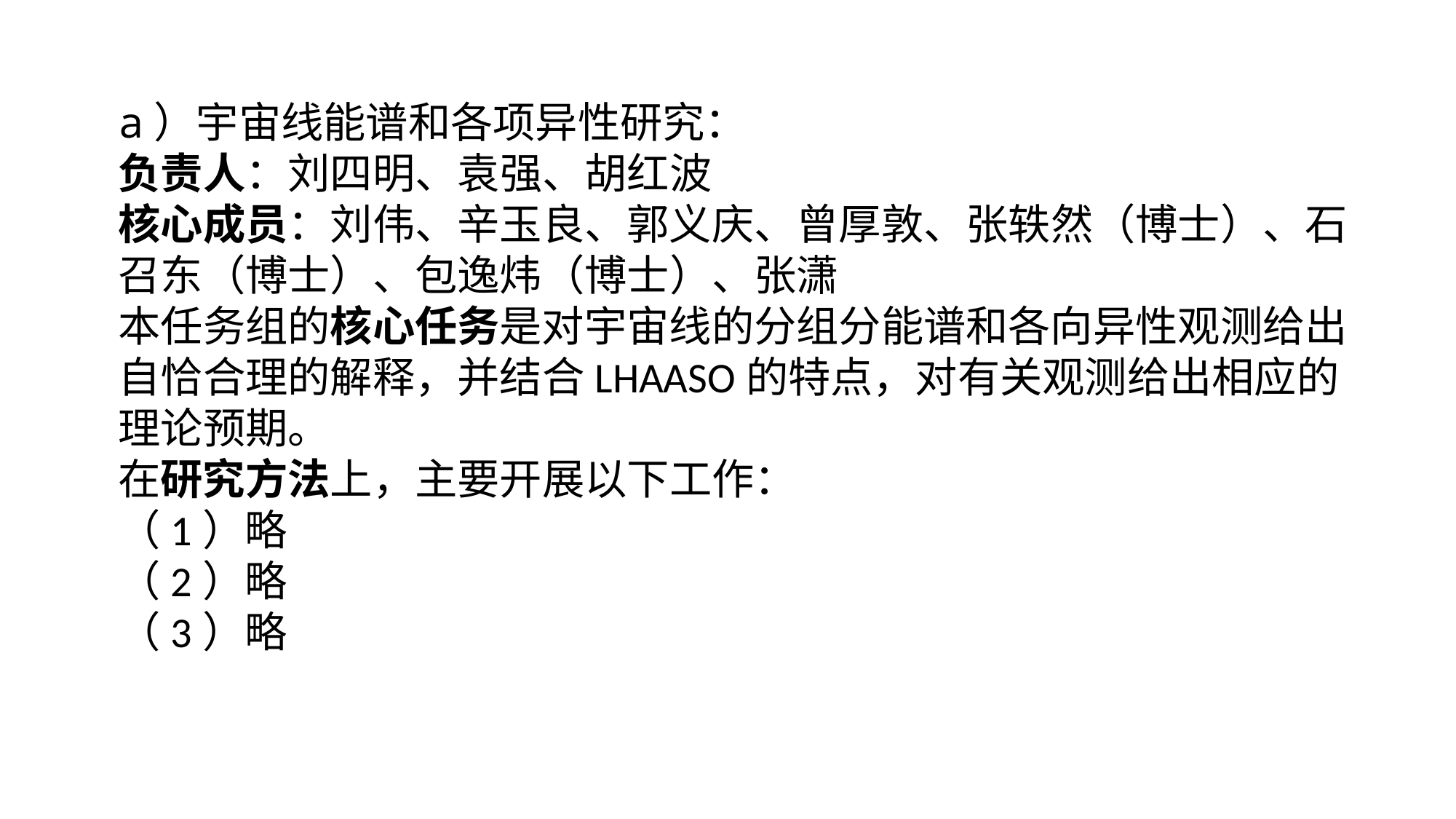

a）宇宙线能谱和各项异性研究：
负责人：刘四明、袁强、胡红波
核心成员：刘伟、辛玉良、郭义庆、曾厚敦、张轶然（博士）、石召东（博士）、包逸炜（博士）、张潇
本任务组的核心任务是对宇宙线的分组分能谱和各向异性观测给出自恰合理的解释，并结合LHAASO的特点，对有关观测给出相应的理论预期。
在研究方法上，主要开展以下工作：
（1）略
（2）略
（3）略